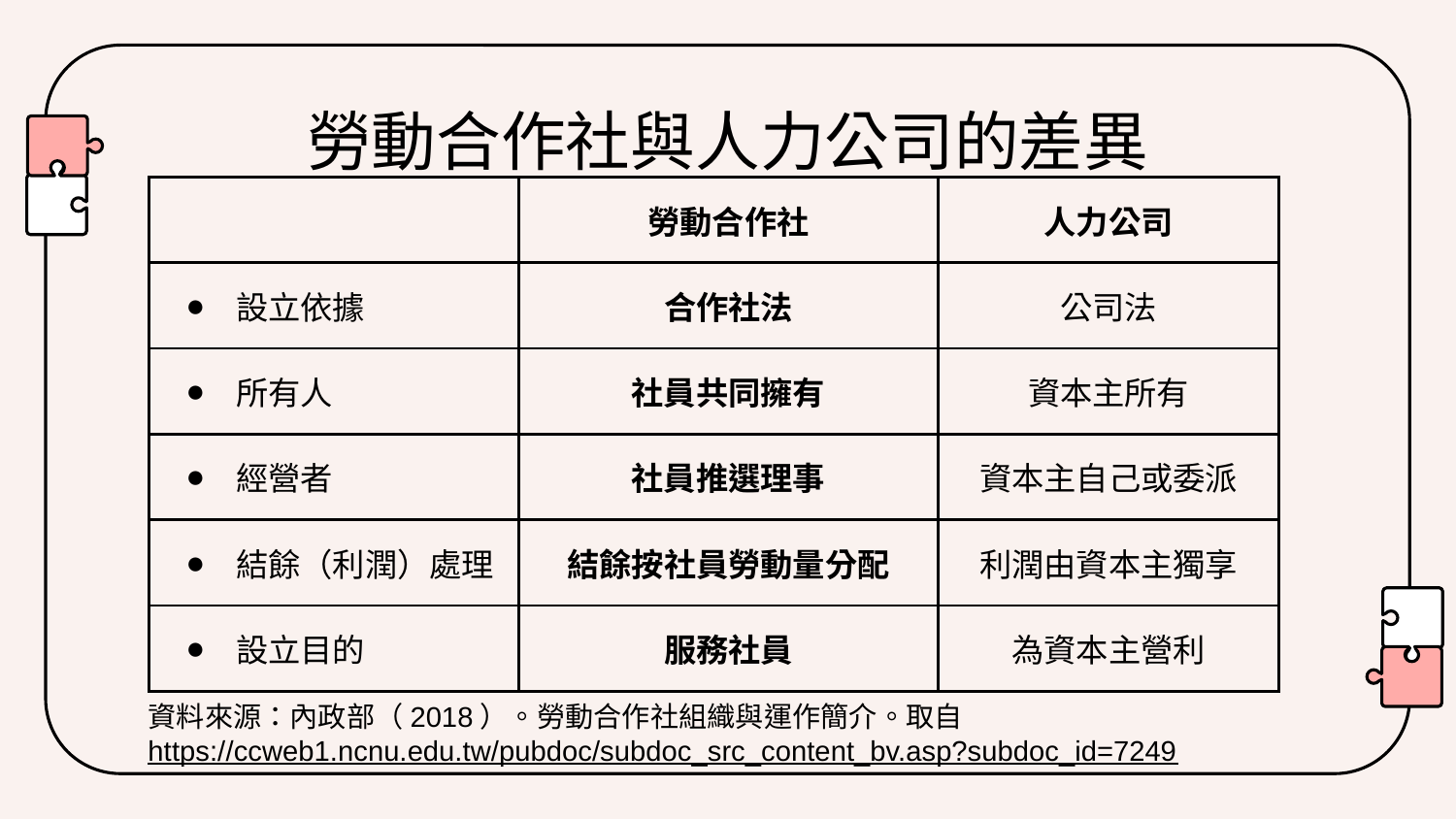

# 勞動合作社與人力公司的差異
|  | 勞動合作社 | 人力公司 |
| --- | --- | --- |
| 設立依據 | 合作社法 | 公司法 |
| 所有人 | 社員共同擁有 | 資本主所有 |
| 經營者 | 社員推選理事 | 資本主自己或委派 |
| 結餘（利潤）處理 | 結餘按社員勞動量分配 | 利潤由資本主獨享 |
| 設立目的 | 服務社員 | 為資本主營利 |
資料來源：內政部（2018）。勞動合作社組織與運作簡介。取自
https://ccweb1.ncnu.edu.tw/pubdoc/subdoc_src_content_bv.asp?subdoc_id=7249